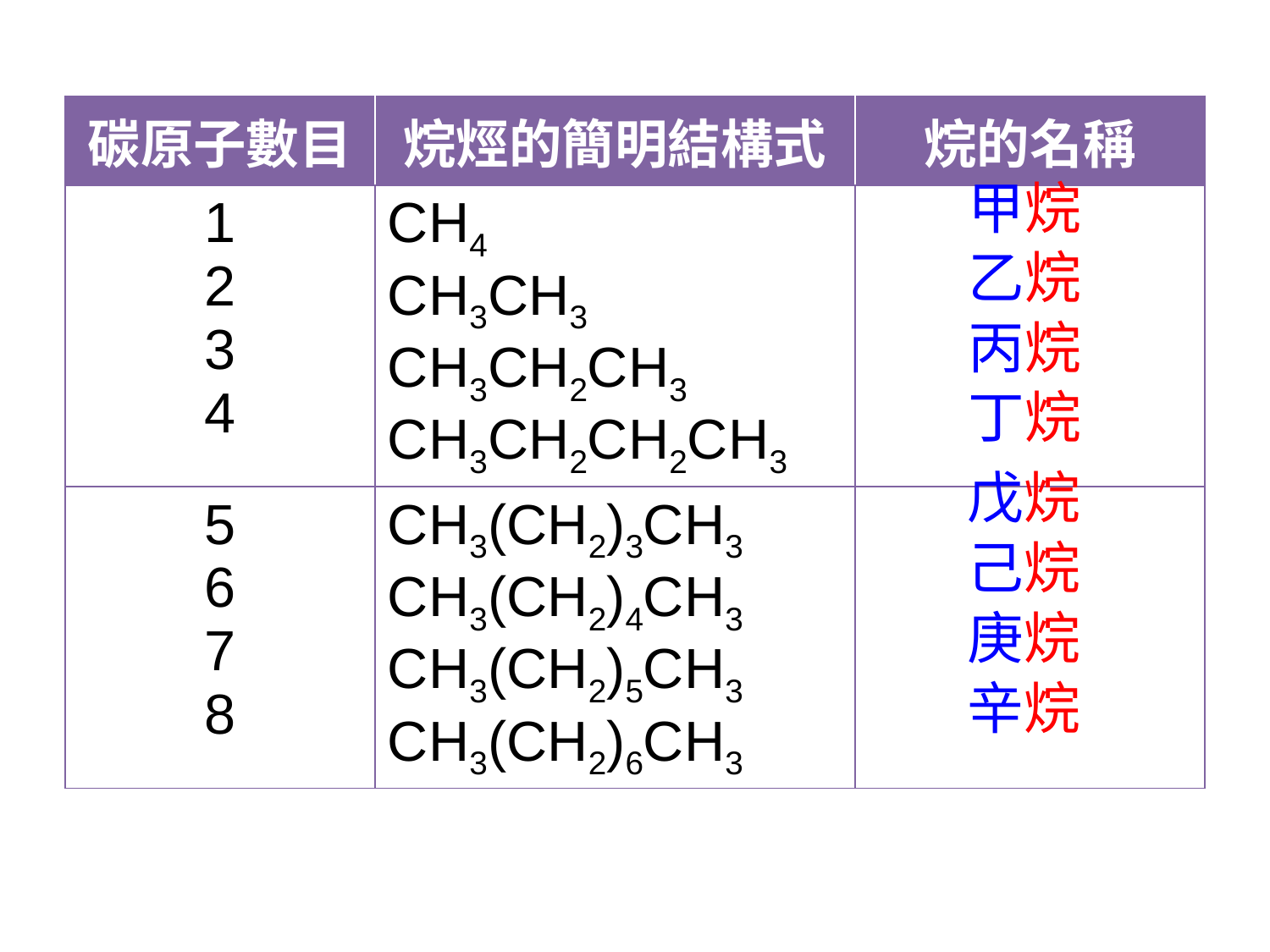

| 碳原子數目 | 烷烴的簡明結構式 | 烷的名稱 |
| --- | --- | --- |
| 1 2 3 4 | CH4 CH3CH3 CH3CH2CH3 CH3CH2CH2CH3 |  |
| 5 6 7 8 | CH3(CH2)3CH3 CH3(CH2)4CH3 CH3(CH2)5CH3 CH3(CH2)6CH3 |  |
甲烷
乙烷
丙烷
丁烷
戊烷
己烷
庚烷
辛烷